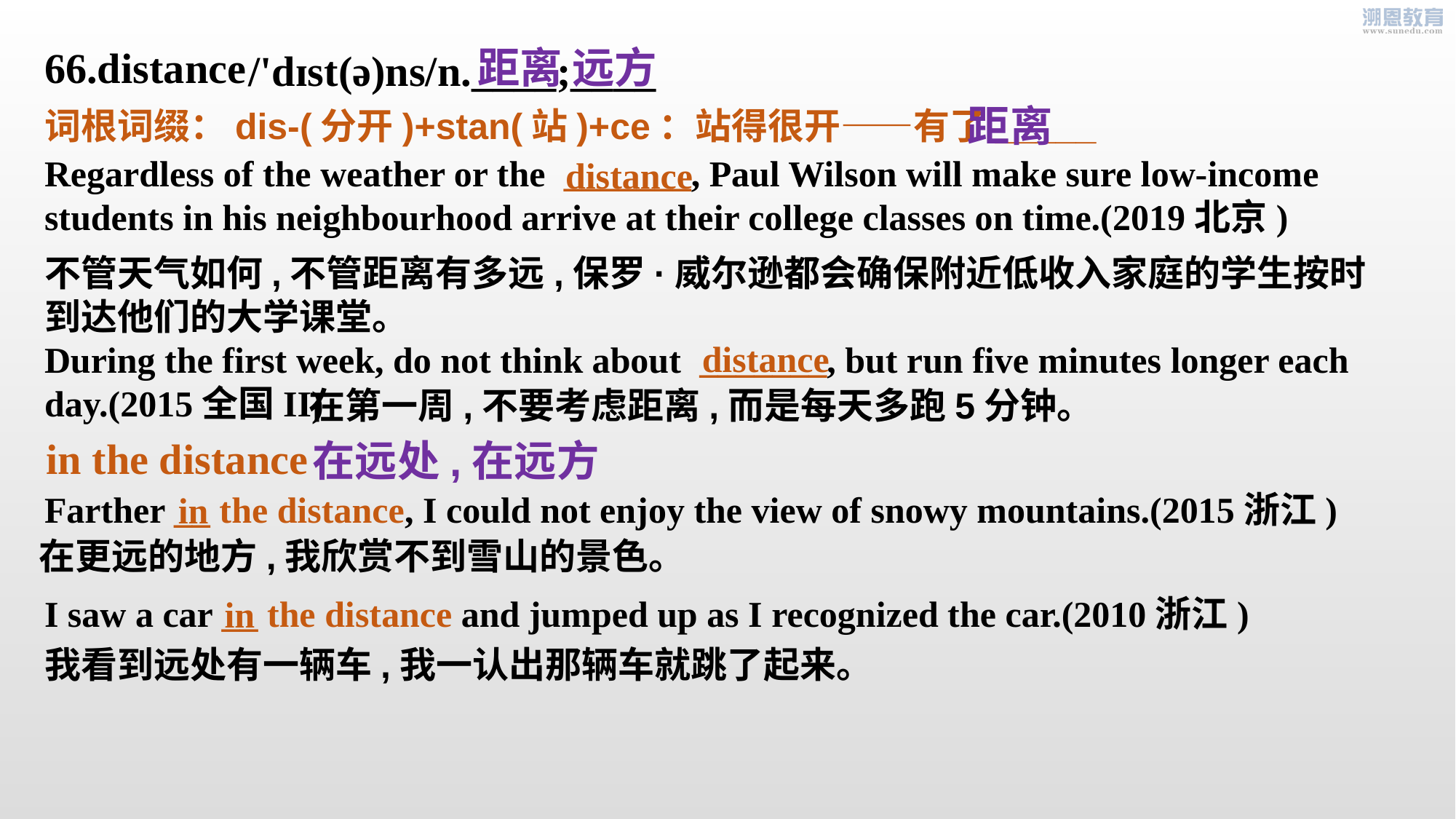

距离 远方
66.distance
 /'dɪst(ə)ns/n.____;____
距离
词根词缀：dis-(分开)+stan(站)+ce：站得很开——有了_____
Regardless of the weather or the  _______, Paul Wilson will make sure low-income students in his neighbourhood arrive at their college classes on time.(2019北京)
distance
不管天气如何,不管距离有多远,保罗·威尔逊都会确保附近低收入家庭的学生按时到达他们的大学课堂。
distance
During the first week, do not think about  _______, but run five minutes longer each day.(2015全国II)
在第一周,不要考虑距离,而是每天多跑5分钟。
in the distance
在远处,在远方
Farther __ the distance, I could not enjoy the view of snowy mountains.(2015浙江)
in
在更远的地方,我欣赏不到雪山的景色。
I saw a car __ the distance and jumped up as I recognized the car.(2010浙江)
in
我看到远处有一辆车,我一认出那辆车就跳了起来。